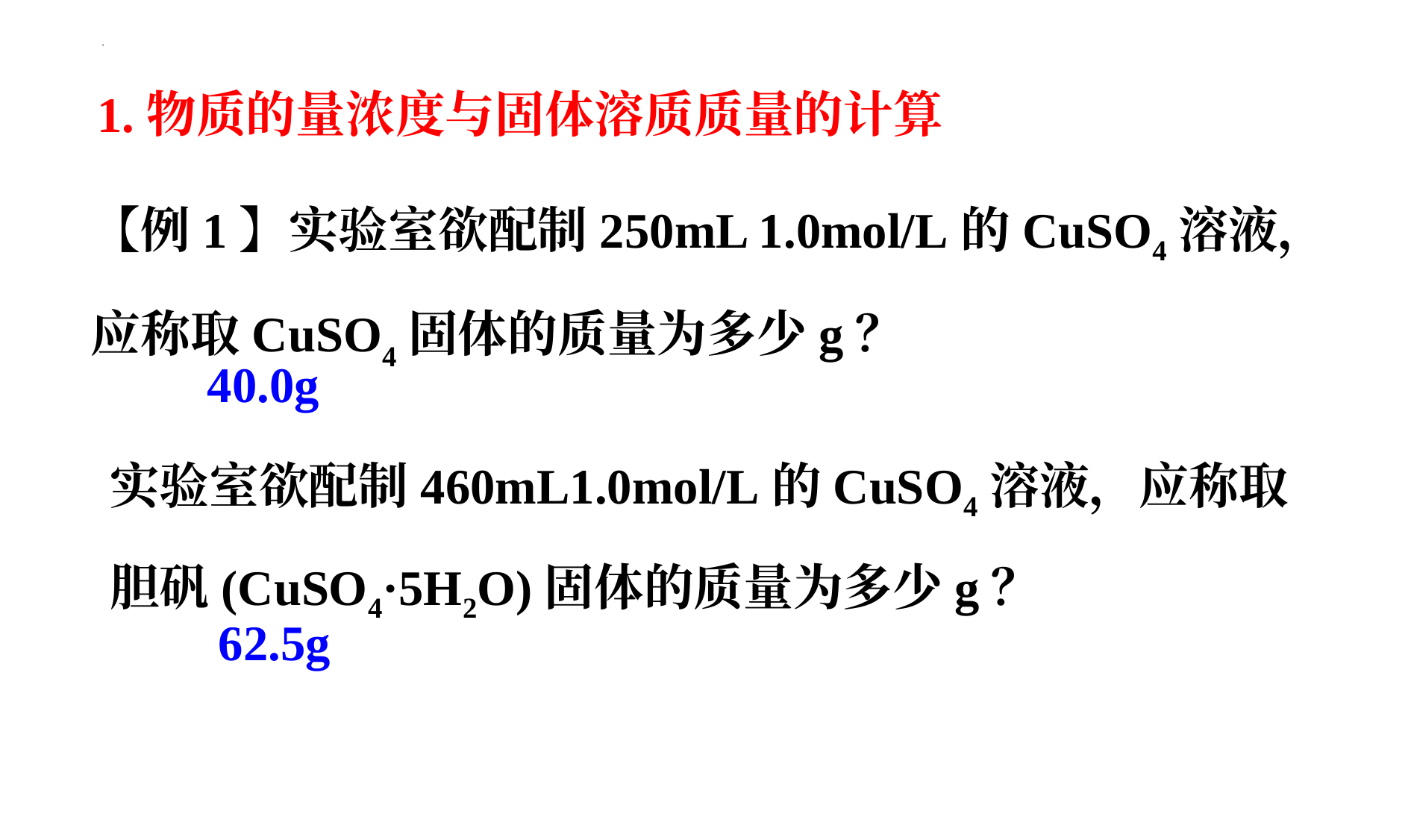

1.物质的量浓度与固体溶质质量的计算
【例1】实验室欲配制250mL 1.0mol/L的CuSO4溶液，应称取CuSO4固体的质量为多少g？
40.0g
实验室欲配制460mL1.0mol/L的CuSO4溶液，应称取胆矾(CuSO4·5H2O)固体的质量为多少g？
62.5g